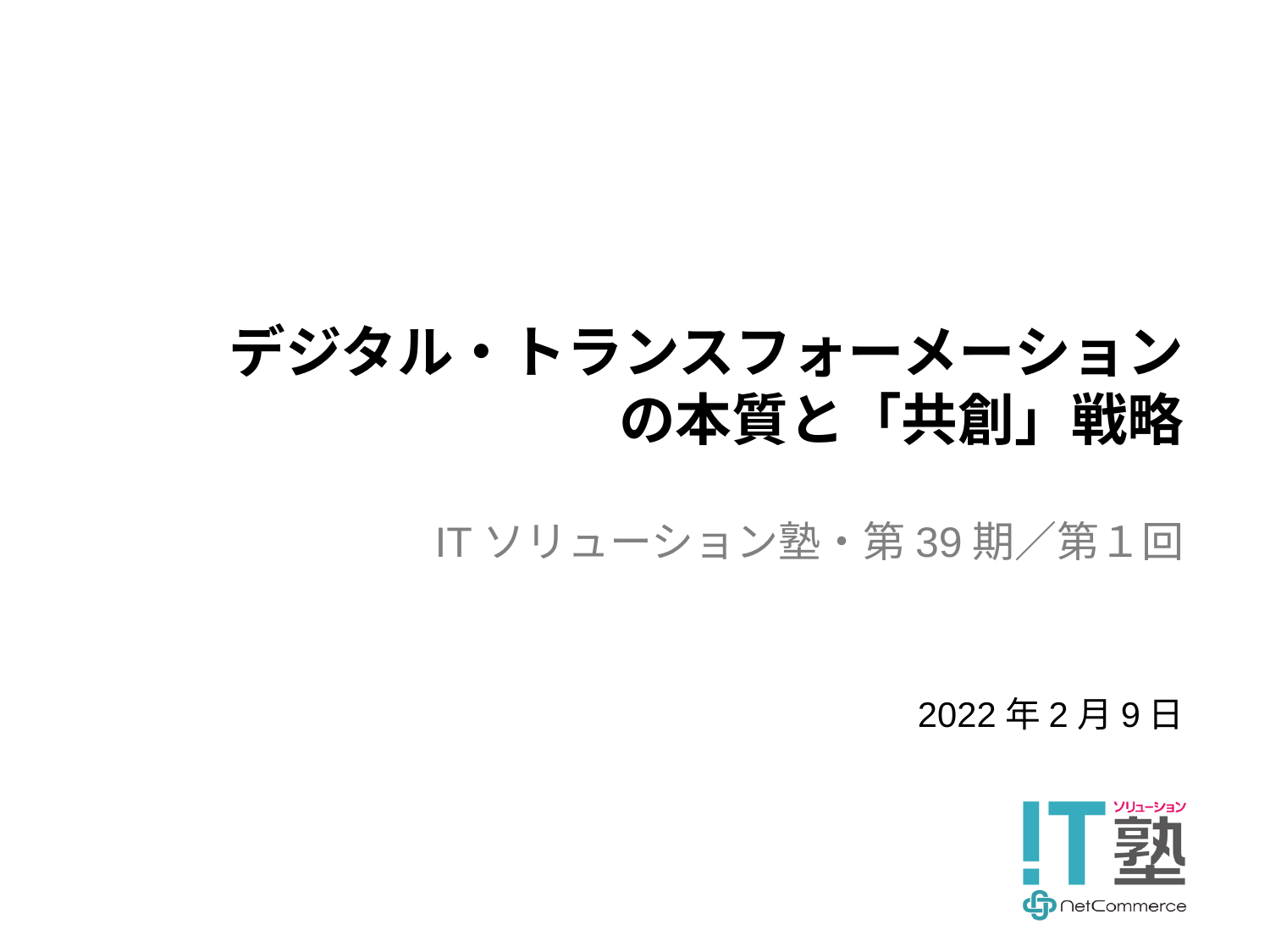

デジタル・トランスフォーメーション
の本質と「共創」戦略
ITソリューション塾・第39期／第１回
2022年2月9日